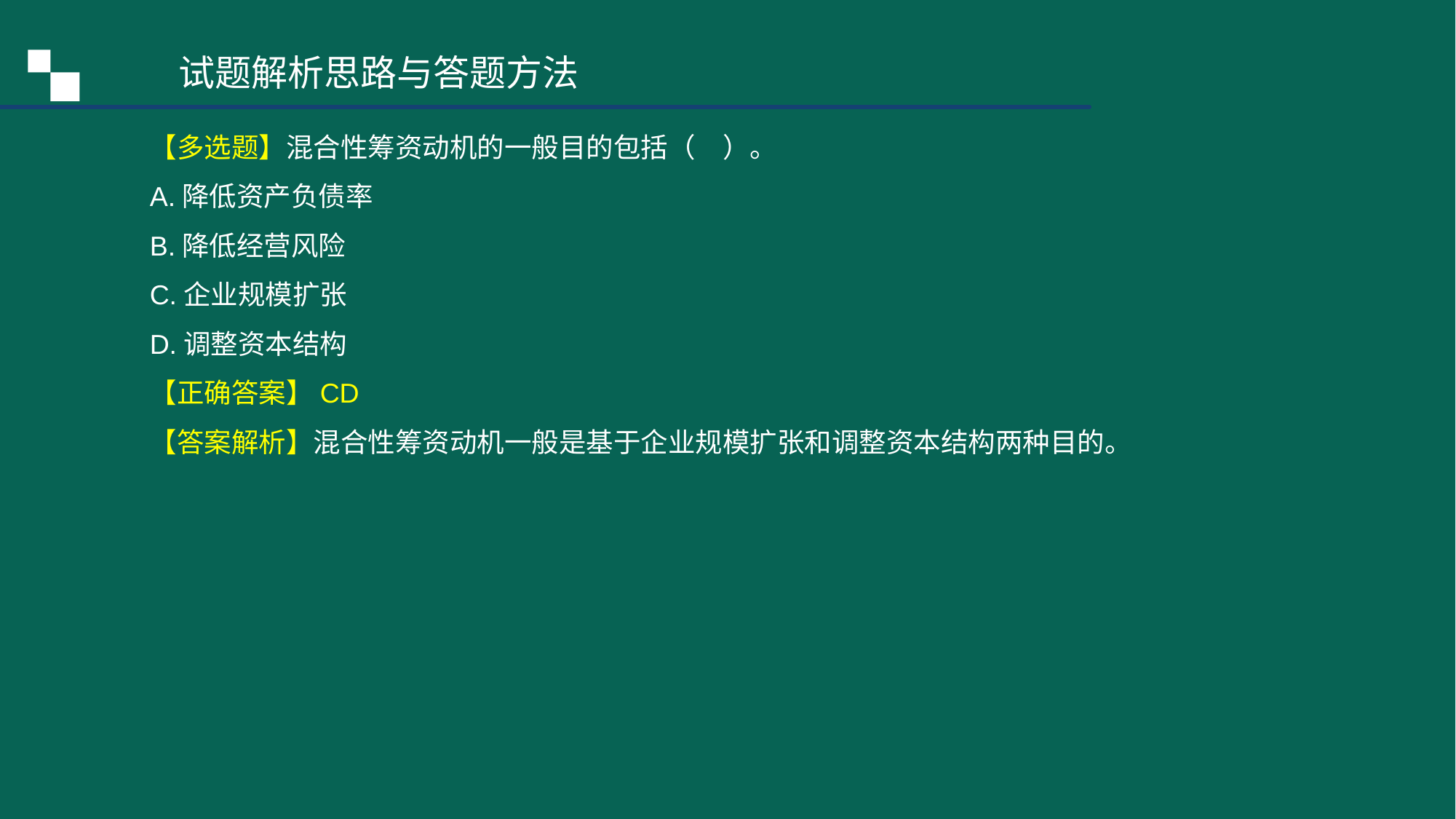

试题解析思路与答题方法
【多选题】混合性筹资动机的一般目的包括（　）。
A.降低资产负债率
B.降低经营风险
C.企业规模扩张
D.调整资本结构
【正确答案】CD
【答案解析】混合性筹资动机一般是基于企业规模扩张和调整资本结构两种目的。